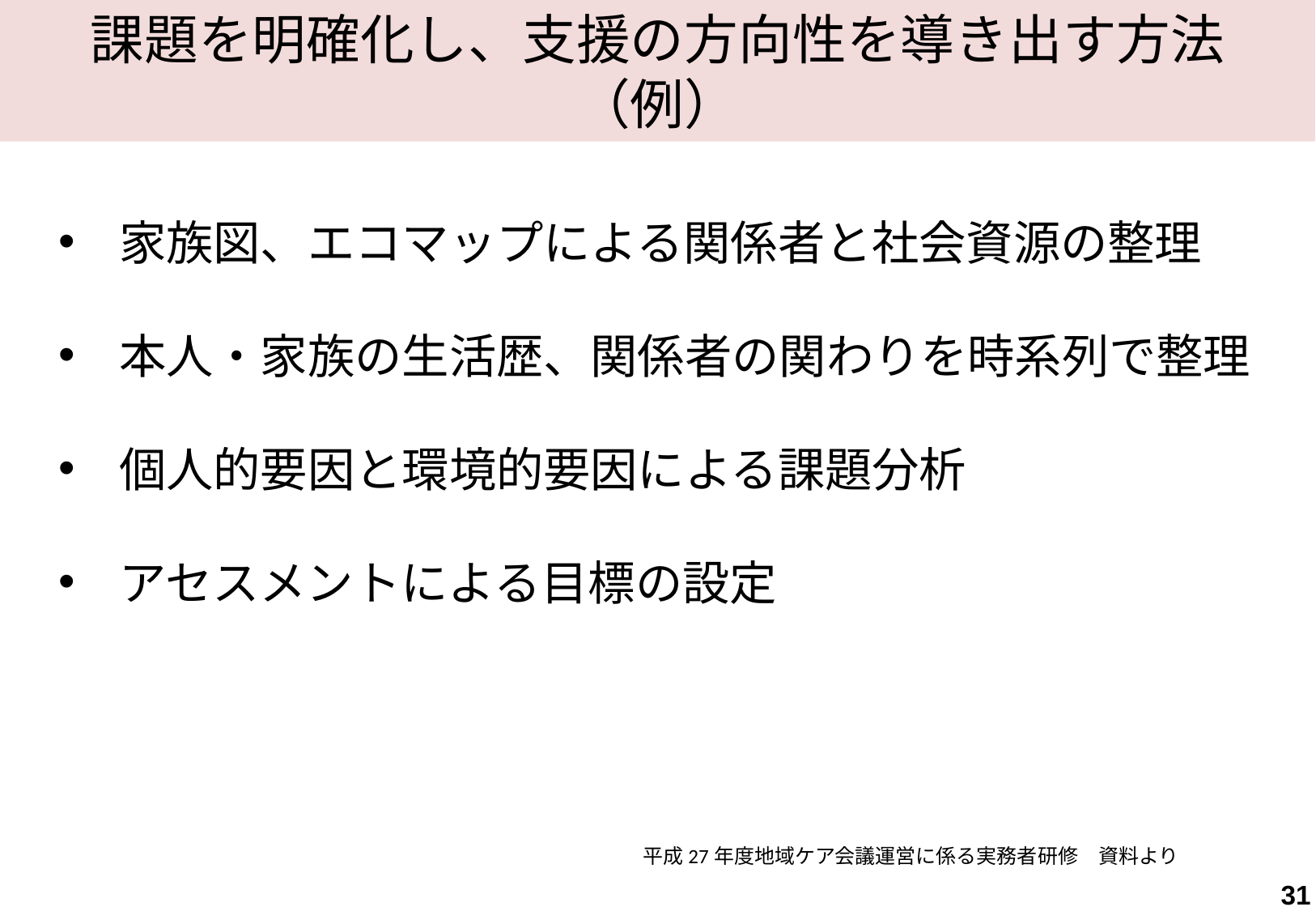

課題を明確化し、支援の方向性を導き出す方法（例）
家族図、エコマップによる関係者と社会資源の整理

本人・家族の生活歴、関係者の関わりを時系列で整理

個人的要因と環境的要因による課題分析

アセスメントによる目標の設定

平成27年度地域ケア会議運営に係る実務者研修　資料より
31